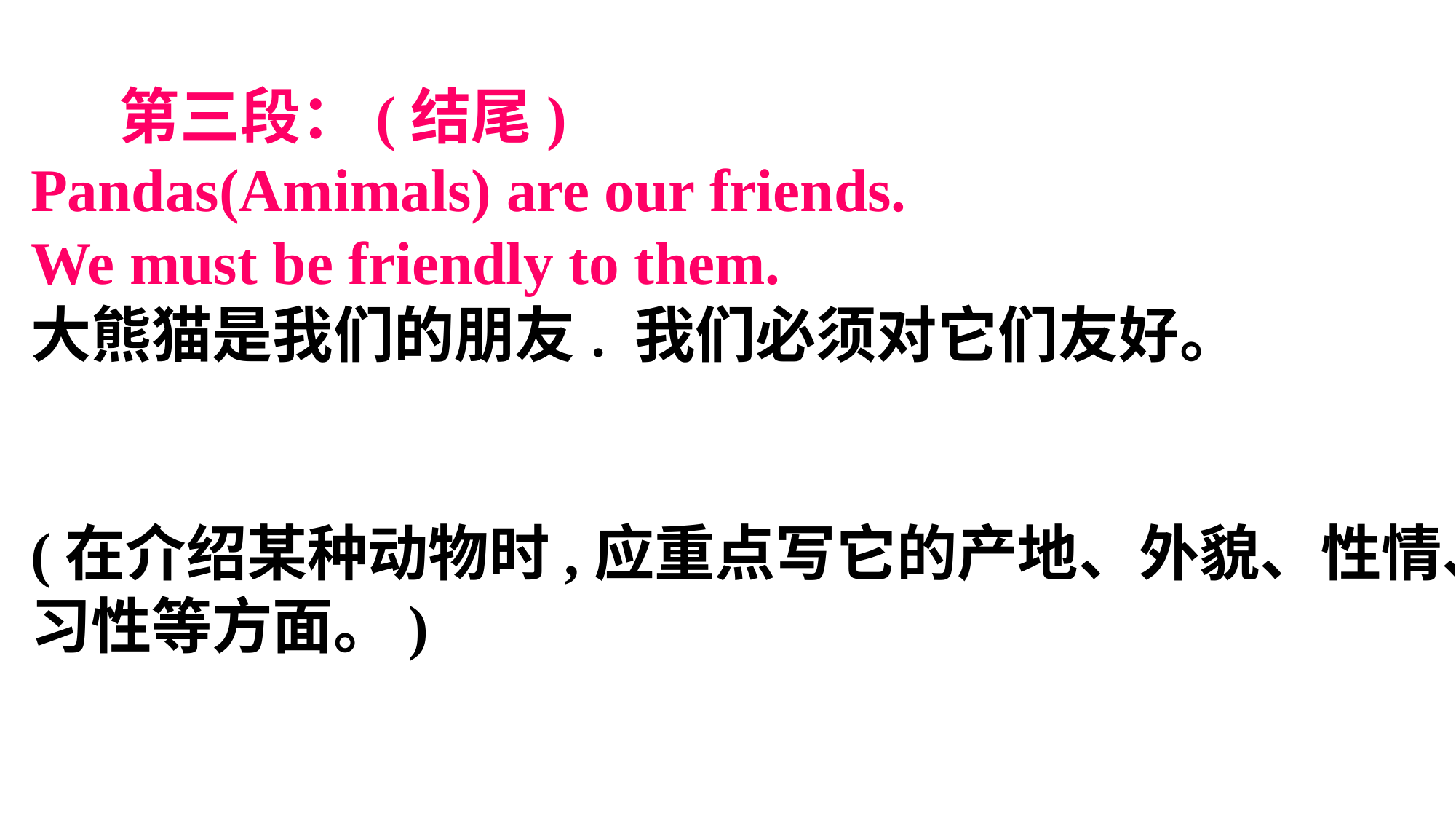

第三段：(结尾)
Pandas(Amimals) are our friends.
We must be friendly to them.
大熊猫是我们的朋友. 我们必须对它们友好。

(在介绍某种动物时,应重点写它的产地、外貌、性情、习性等方面。)